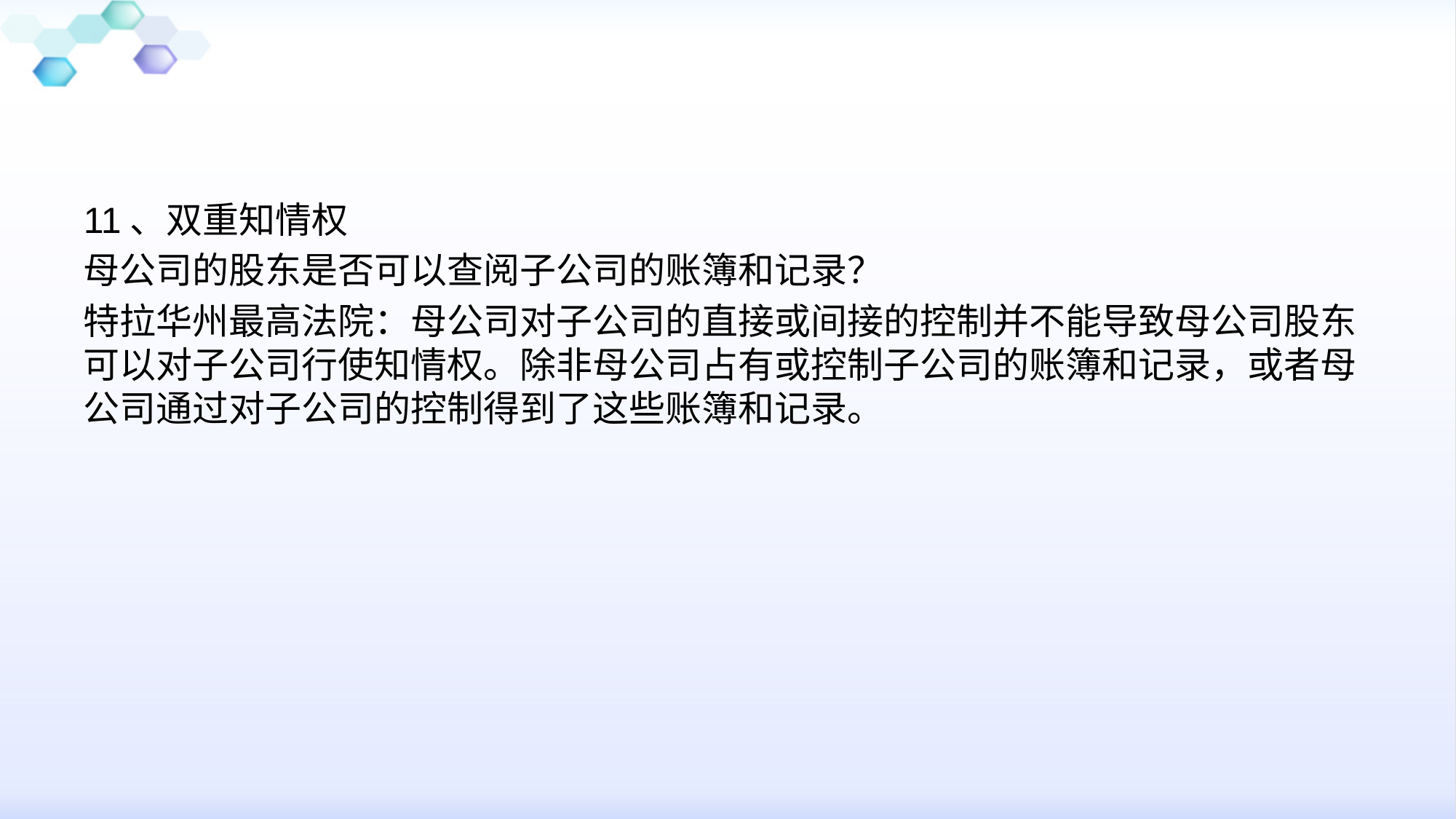

11、双重知情权
母公司的股东是否可以查阅子公司的账簿和记录？
特拉华州最高法院：母公司对子公司的直接或间接的控制并不能导致母公司股东可以对子公司行使知情权。除非母公司占有或控制子公司的账簿和记录，或者母公司通过对子公司的控制得到了这些账簿和记录。